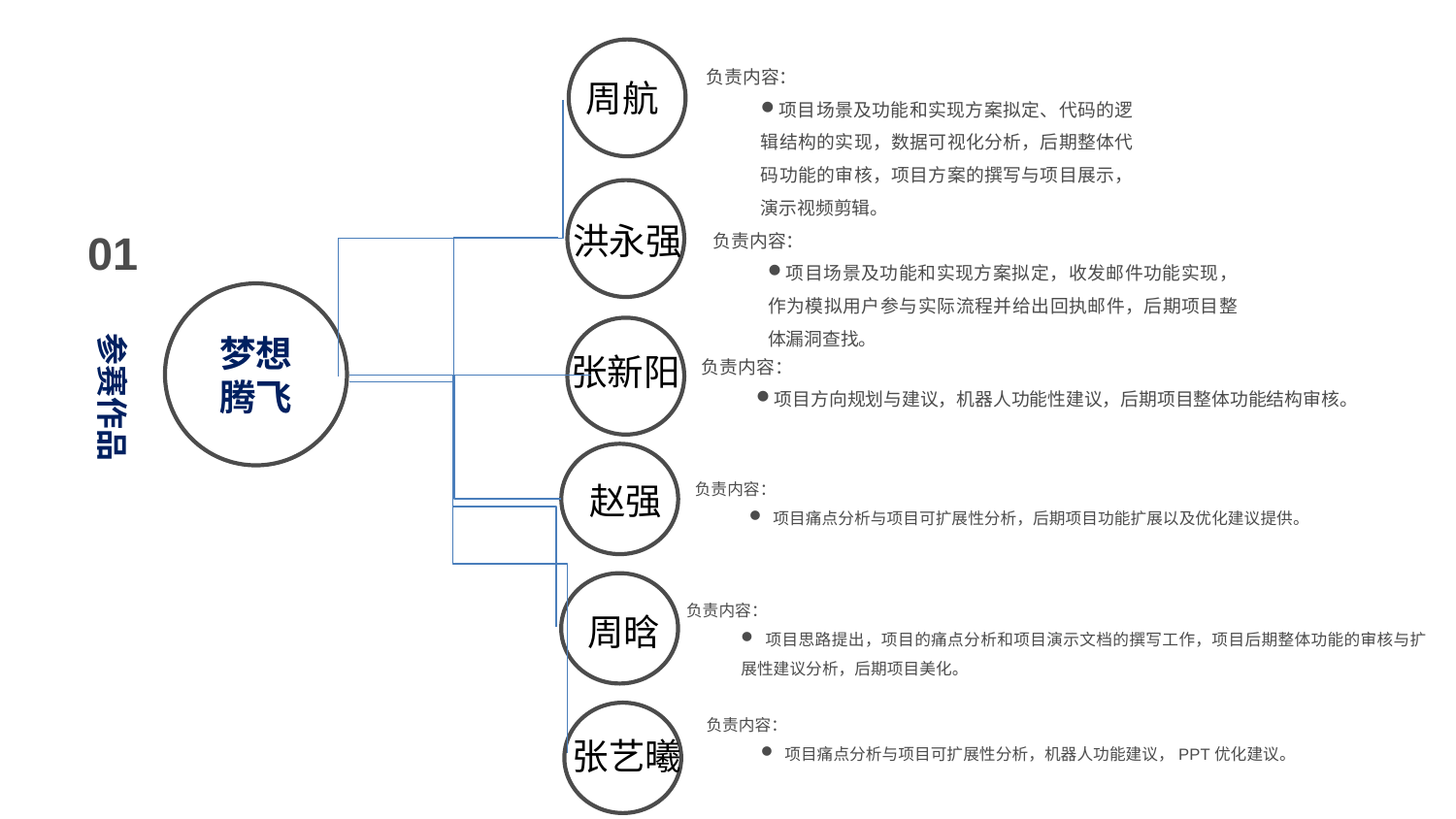

负责内容：
项目场景及功能和实现方案拟定、代码的逻辑结构的实现，数据可视化分析，后期整体代码功能的审核，项目方案的撰写与项目展示，演示视频剪辑。
周航

洪永强
负责内容：
项目场景及功能和实现方案拟定，收发邮件功能实现，作为模拟用户参与实际流程并给出回执邮件，后期项目整体漏洞查找。
01
参赛作品
梦想腾飞

负责内容：
项目方向规划与建议，机器人功能性建议，后期项目整体功能结构审核。
张新阳

负责内容：
 项目痛点分析与项目可扩展性分析，后期项目功能扩展以及优化建议提供。
赵强

负责内容：
 项目思路提出，项目的痛点分析和项目演示文档的撰写工作，项目后期整体功能的审核与扩展性建议分析，后期项目美化。
周晗
负责内容：
 项目痛点分析与项目可扩展性分析，机器人功能建议，PPT优化建议。

张艺曦